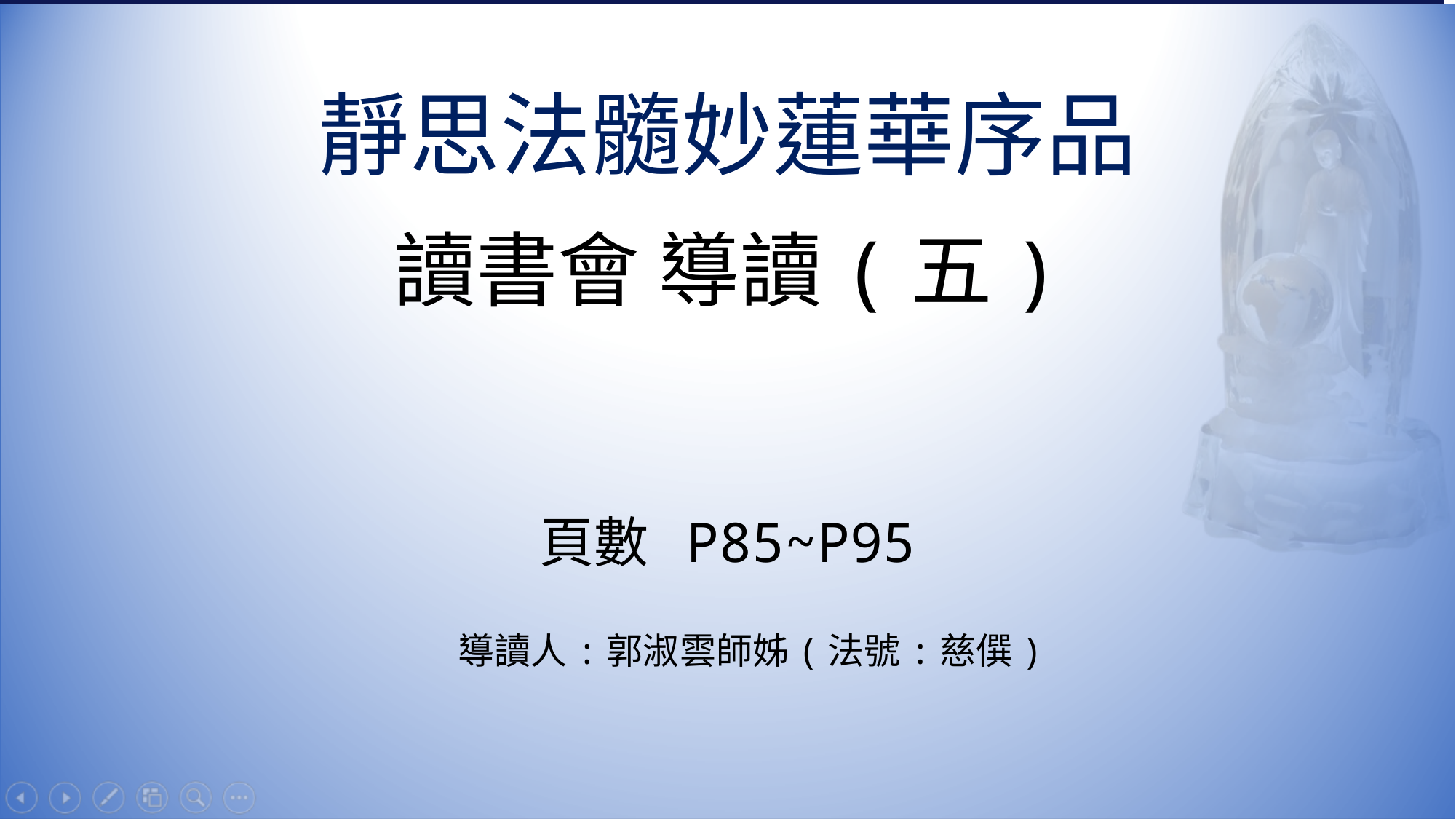

# 靜思法髓妙蓮華序品
讀書會 導讀(五)

頁數  P85~P95
導讀人:郭淑雲師姊(法號:慈僎)